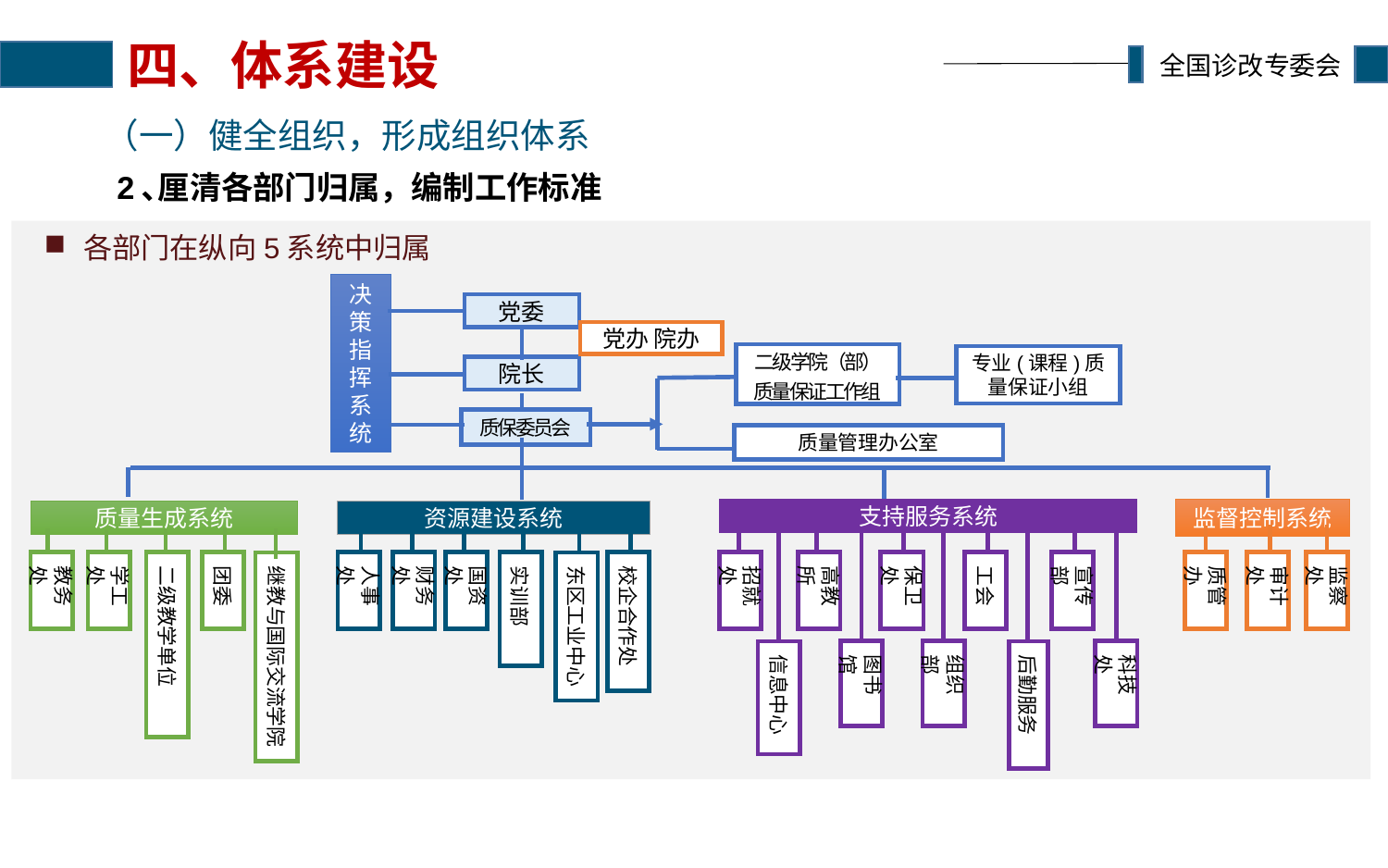

# 四、体系建设
（一）健全组织，形成组织体系
2､厘清各部门归属，编制工作标准
各部门在纵向5系统中归属

决策指挥系统
党委
二级学院（部）质量保证工作组
专业(课程)质量保证小组
院长
质保委员会
质量管理办公室
监督控制系统
支持服务系统
资源建设系统
质量生成系统
东区工业中心
继教与国际交流学院
校企合作处
教务处
学工处
团委
人事处
实训部
招就处
高教所
保卫处
工会
宣传部
质管办
审计处
监察处
二级教学单位
财务处
国资处
信息中心
图书馆
组织部
后勤服务
科技处
党办 院办